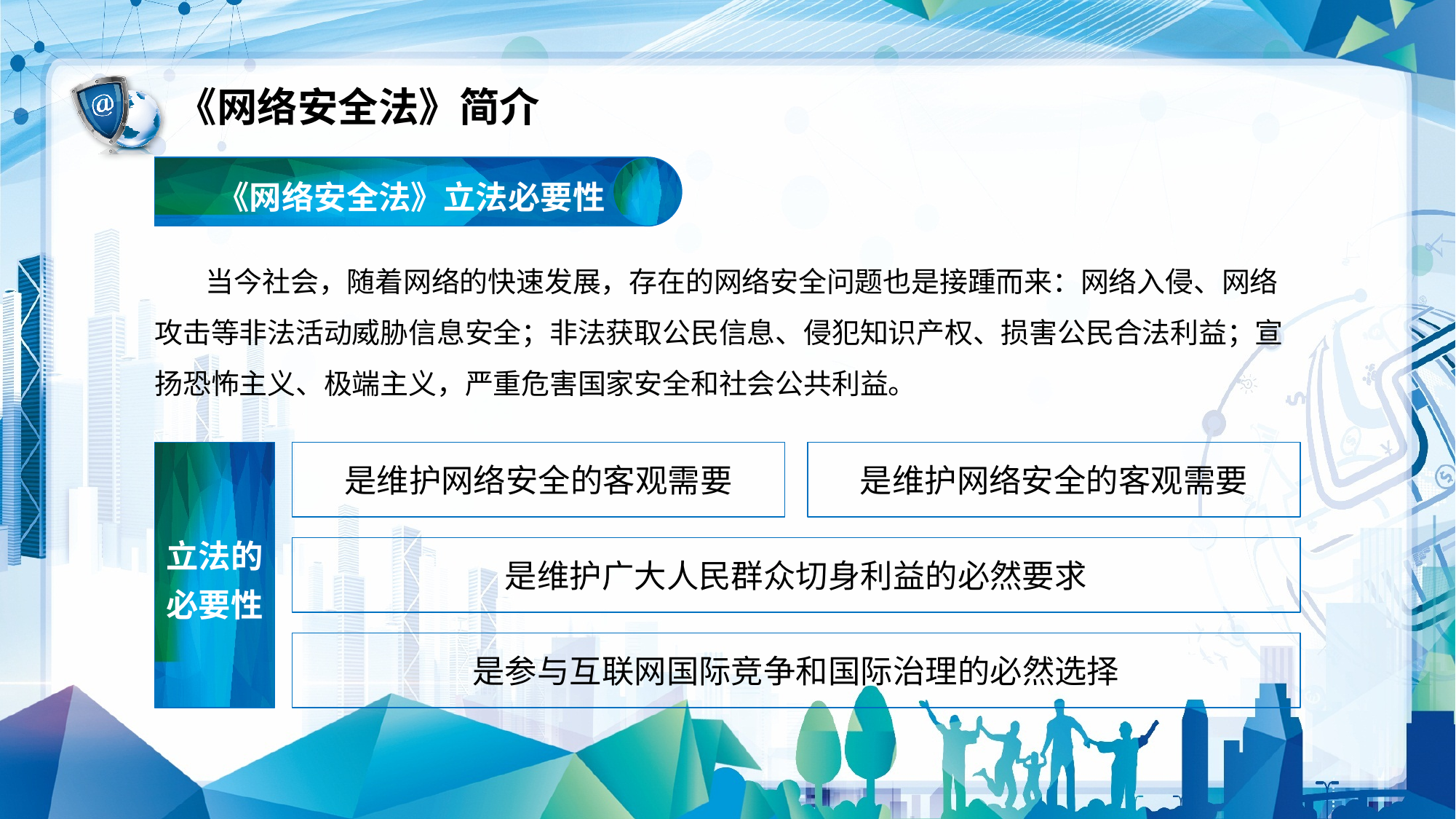

《网络安全法》简介

《网络安全法》立法必要性
       当今社会，随着网络的快速发展，存在的网络安全问题也是接踵而来：网络入侵、网络攻击等非法活动威胁信息安全；非法获取公民信息、侵犯知识产权、损害公民合法利益；宣扬恐怖主义、极端主义，严重危害国家安全和社会公共利益。
立法的必要性
是维护网络安全的客观需要
是维护网络安全的客观需要
是维护广大人民群众切身利益的必然要求
是参与互联网国际竞争和国际治理的必然选择